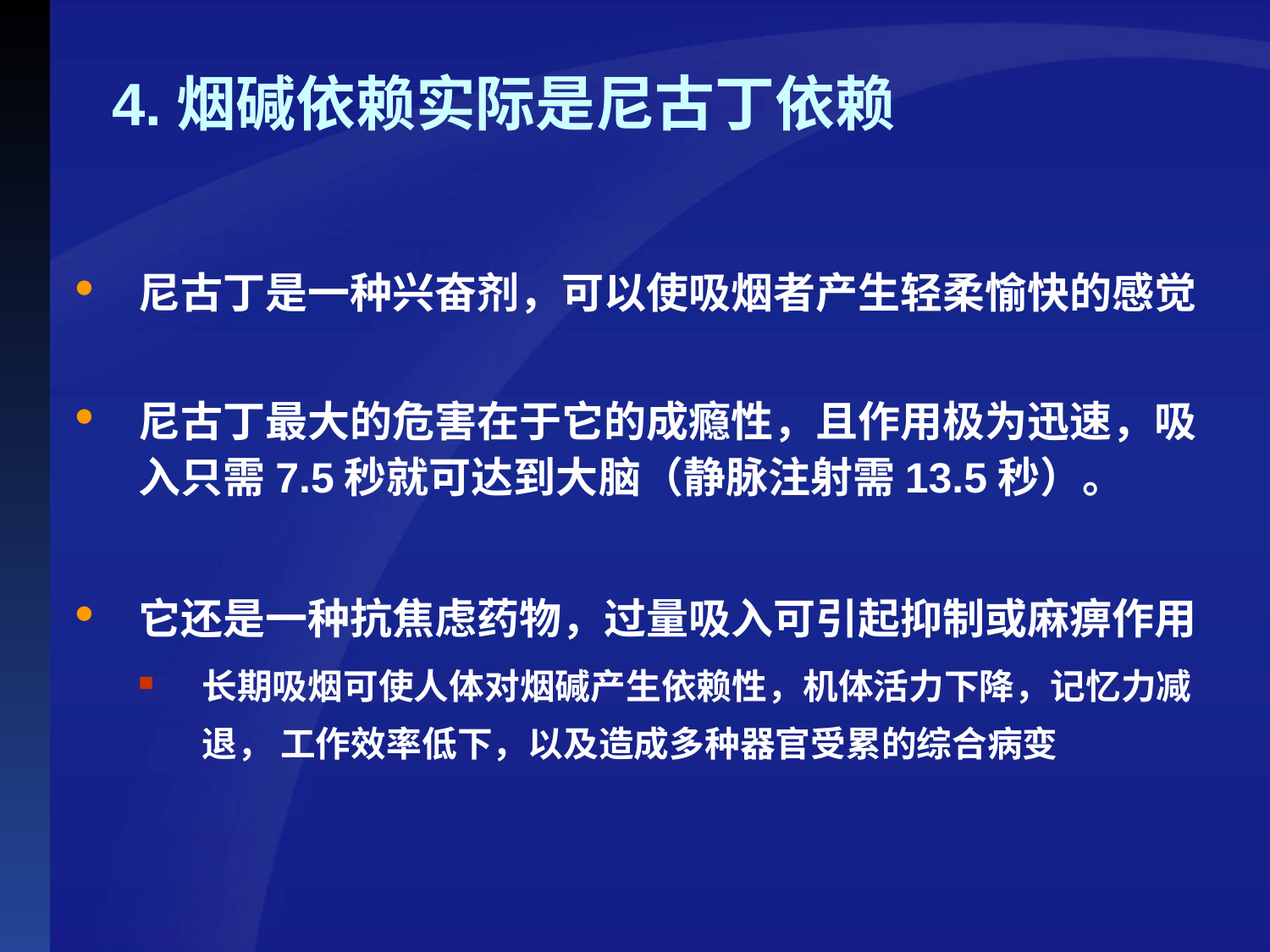

4.烟碱依赖实际是尼古丁依赖
尼古丁是一种兴奋剂，可以使吸烟者产生轻柔愉快的感觉

尼古丁最大的危害在于它的成瘾性，且作用极为迅速，吸入只需7.5秒就可达到大脑（静脉注射需13.5秒）。

它还是一种抗焦虑药物，过量吸入可引起抑制或麻痹作用
长期吸烟可使人体对烟碱产生依赖性，机体活力下降，记忆力减退， 工作效率低下，以及造成多种器官受累的综合病变